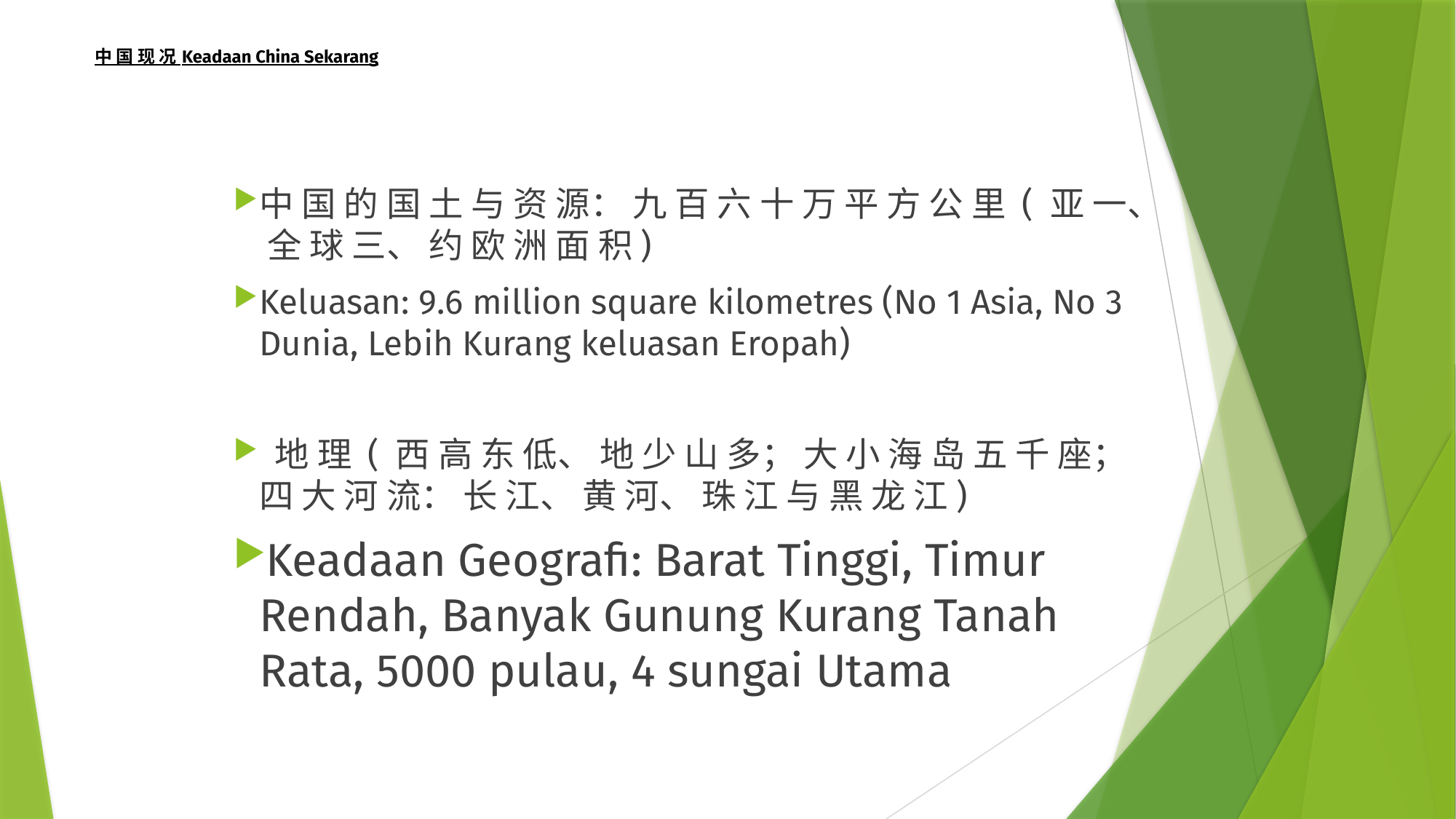

# 中 国 现 况 Keadaan China Sekarang
中 国 的 国 土 与 资 源： 九 百 六 十 万 平 方 公 里 ( 亚 一、 全 球 三、 约 欧 洲 面 积)
Keluasan: 9.6 million square kilometres (No 1 Asia, No 3 Dunia, Lebih Kurang keluasan Eropah)

 地 理 ( 西 高 东 低、 地 少 山 多； 大 小 海 岛 五 千 座； 四 大 河 流： 长 江、 黄 河、 珠 江 与 黑 龙 江)
Keadaan Geografi: Barat Tinggi, Timur Rendah, Banyak Gunung Kurang Tanah Rata, 5000 pulau, 4 sungai Utama